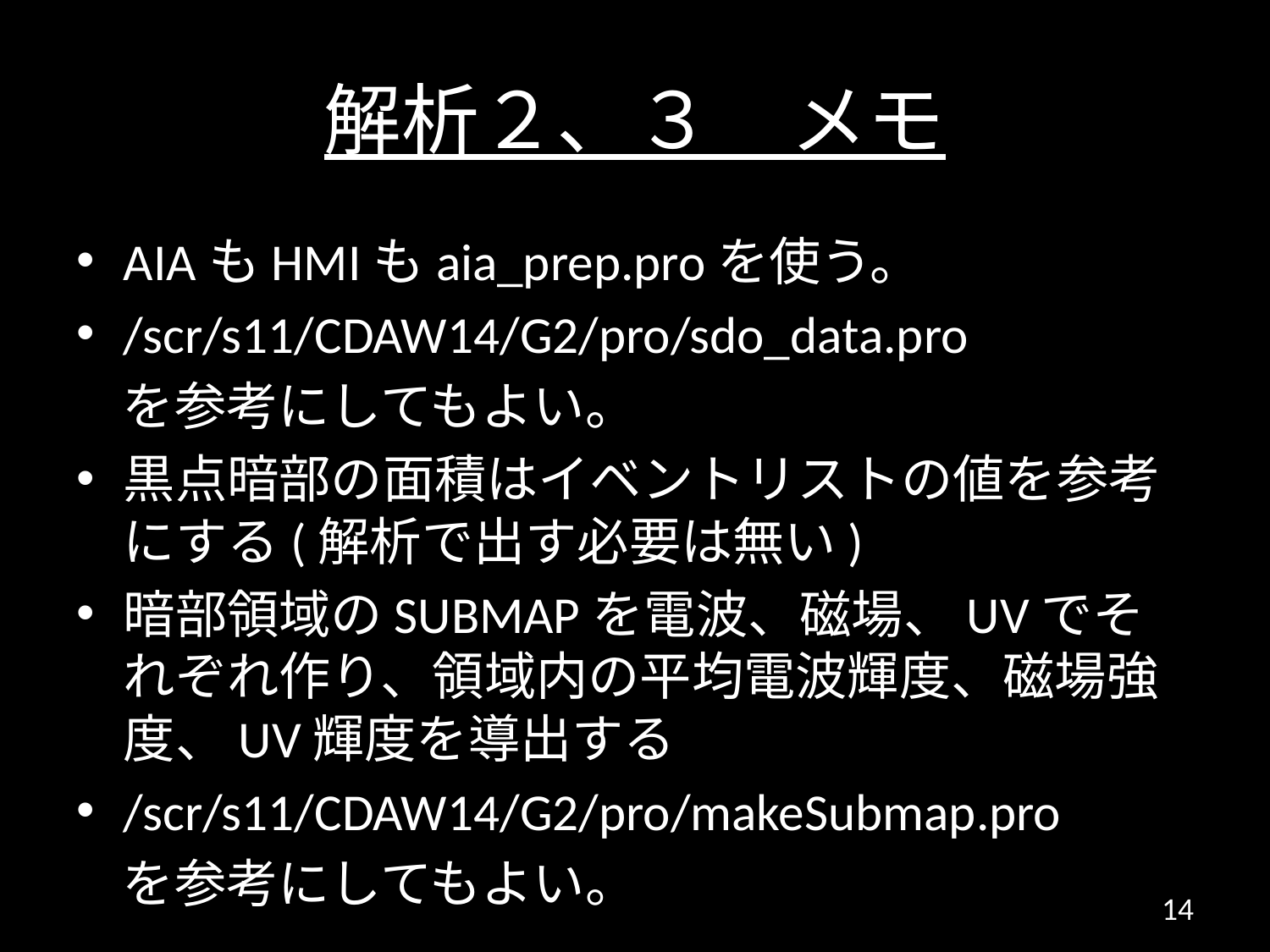

# 解析２、３　メモ
AIAもHMIもaia_prep.proを使う。
/scr/s11/CDAW14/G2/pro/sdo_data.pro
   を参考にしてもよい。
黒点暗部の面積はイベントリストの値を参考にする(解析で出す必要は無い)
暗部領域のSUBMAPを電波、磁場、UVでそれぞれ作り、領域内の平均電波輝度、磁場強度、UV輝度を導出する
/scr/s11/CDAW14/G2/pro/makeSubmap.pro
   を参考にしてもよい。

14